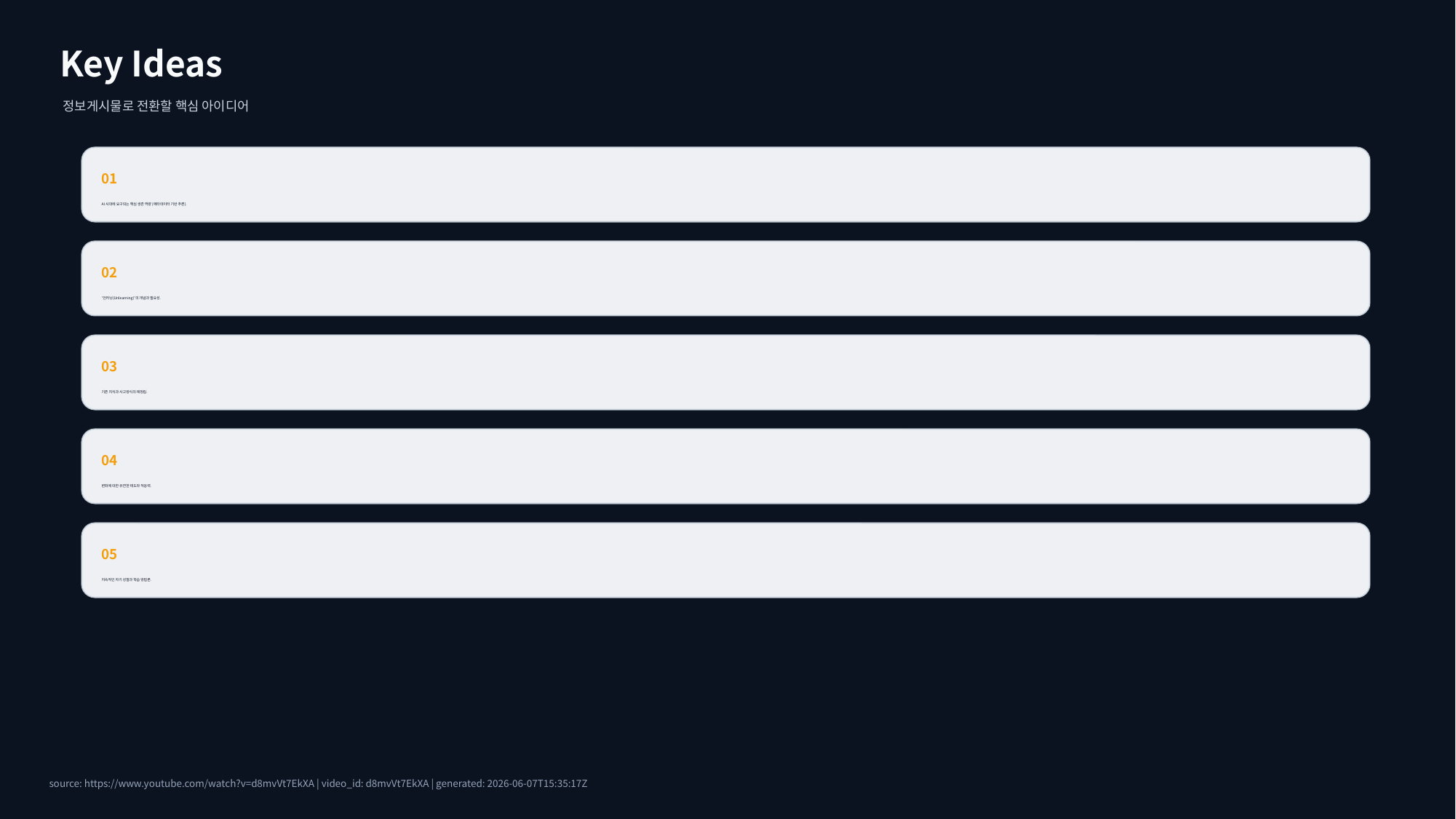

Key Ideas
정보게시물로 전환할 핵심 아이디어

01
AI 시대에 요구되는 핵심 생존 역량 (메타데이터 기반 추론).

02
'언러닝(Unlearning)'의 개념과 필요성.

03
기존 지식과 사고방식의 재정립.

04
변화에 대한 유연한 태도와 적응력.

05
지속적인 자기 성찰과 학습 방법론.
source: https://www.youtube.com/watch?v=d8mvVt7EkXA | video_id: d8mvVt7EkXA | generated: 2026-06-07T15:35:17Z